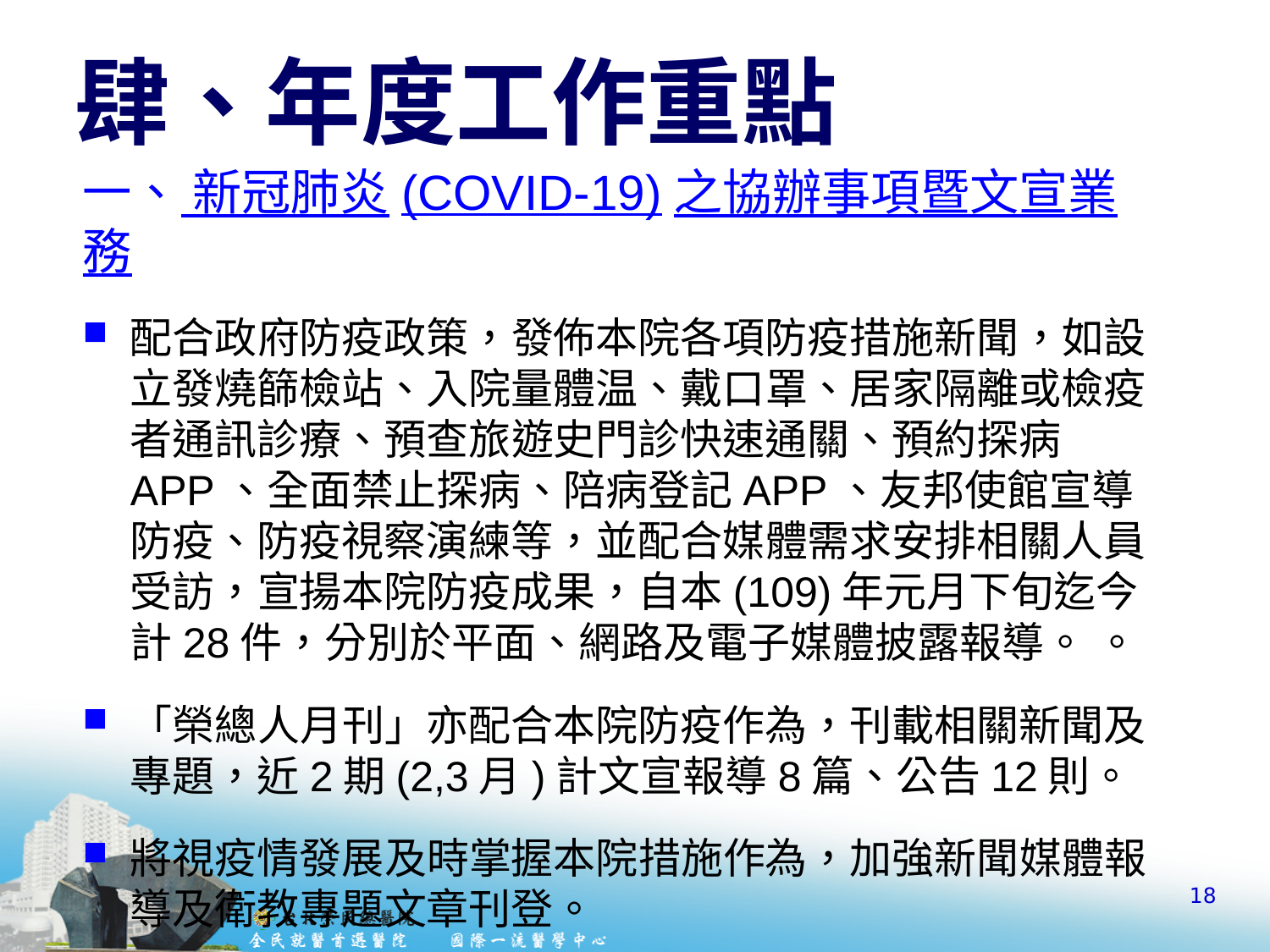

# 肆、年度工作重點
一、 新冠肺炎(COVID-19)之協辦事項暨文宣業務
配合政府防疫政策，發佈本院各項防疫措施新聞，如設立發燒篩檢站、入院量體温、戴口罩、居家隔離或檢疫者通訊診療、預查旅遊史門診快速通關、預約探病APP、全面禁止探病、陪病登記APP、友邦使館宣導防疫、防疫視察演練等，並配合媒體需求安排相關人員受訪，宣揚本院防疫成果，自本(109)年元月下旬迄今計28件，分別於平面、網路及電子媒體披露報導。 。
「榮總人月刊」亦配合本院防疫作為，刊載相關新聞及專題，近2期(2,3月)計文宣報導8篇、公告12則。
將視疫情發展及時掌握本院措施作為，加強新聞媒體報導及衛教專題文章刊登。
18